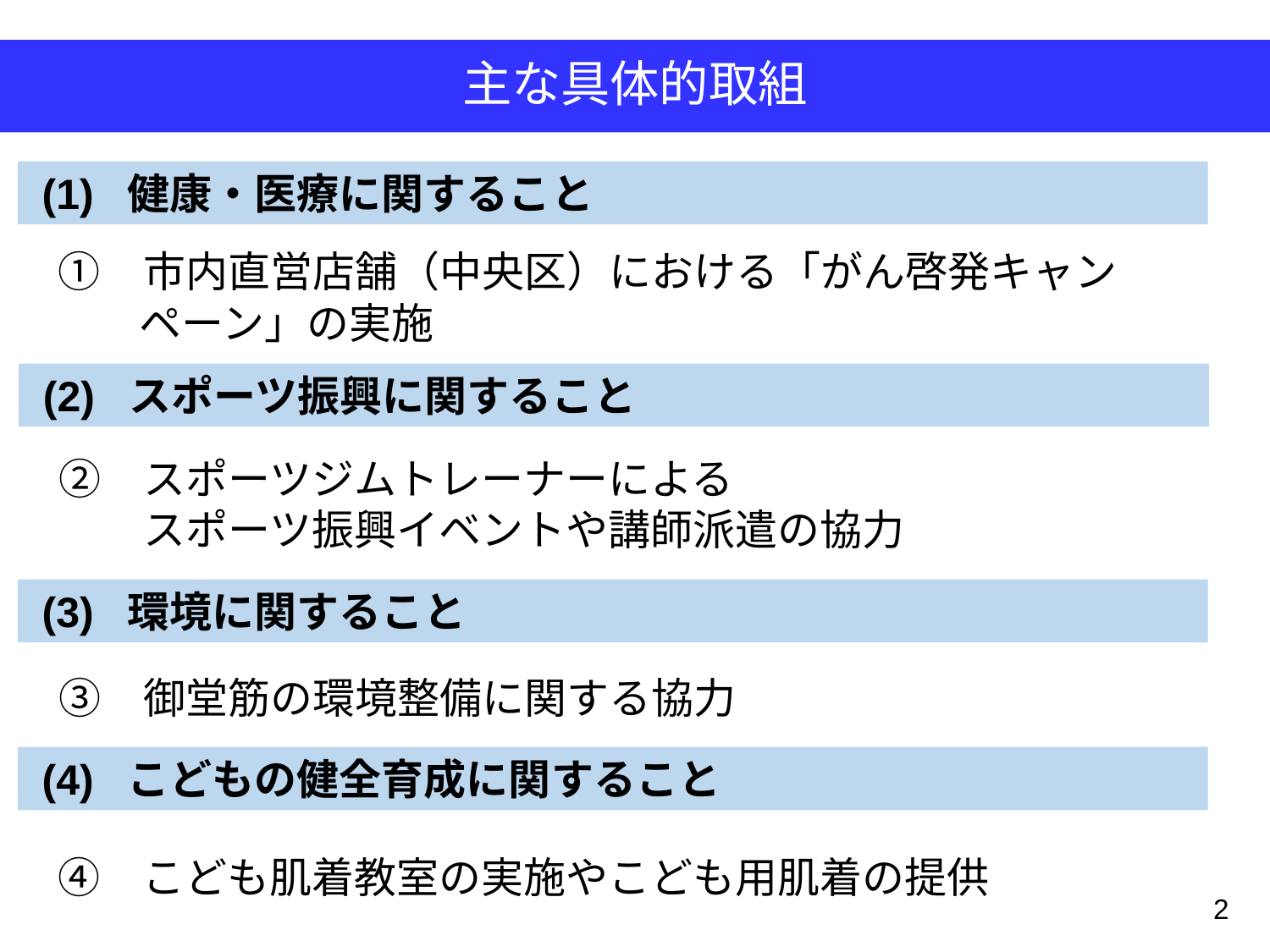

# 主な具体的取組
 (1)  健康・医療に関すること
　①　市内直営店舗（中央区）における「がん啓発キャン
　　　ペーン」の実施
 (2)  スポーツ振興に関すること
　②　スポーツジムトレーナーによる
　　　スポーツ振興イベントや講師派遣の協力
 (3)  環境に関すること
　③　御堂筋の環境整備に関する協力
 (4)  こどもの健全育成に関すること
　④　こども肌着教室の実施やこども用肌着の提供
2